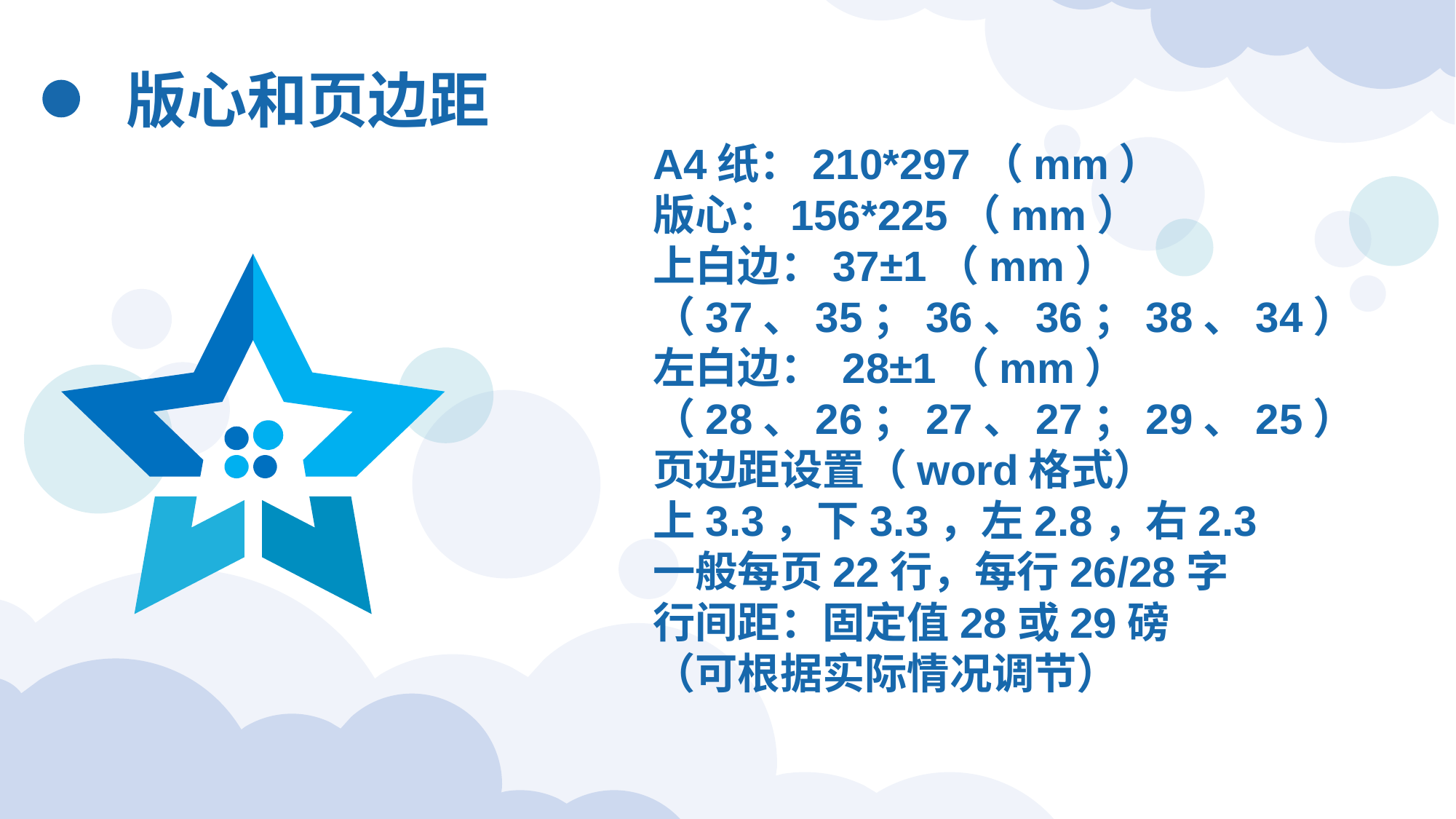

版心和页边距

A4纸：210*297（mm）
版心：156*225（mm）
上白边：37±1（mm）
（37、35；36、36；38、34）
左白边： 28±1（mm）
（28、26；27、27；29、25）
页边距设置（word格式）
上3.3，下3.3，左2.8，右2.3
一般每页22行，每行26/28字
行间距：固定值28或29磅
（可根据实际情况调节）